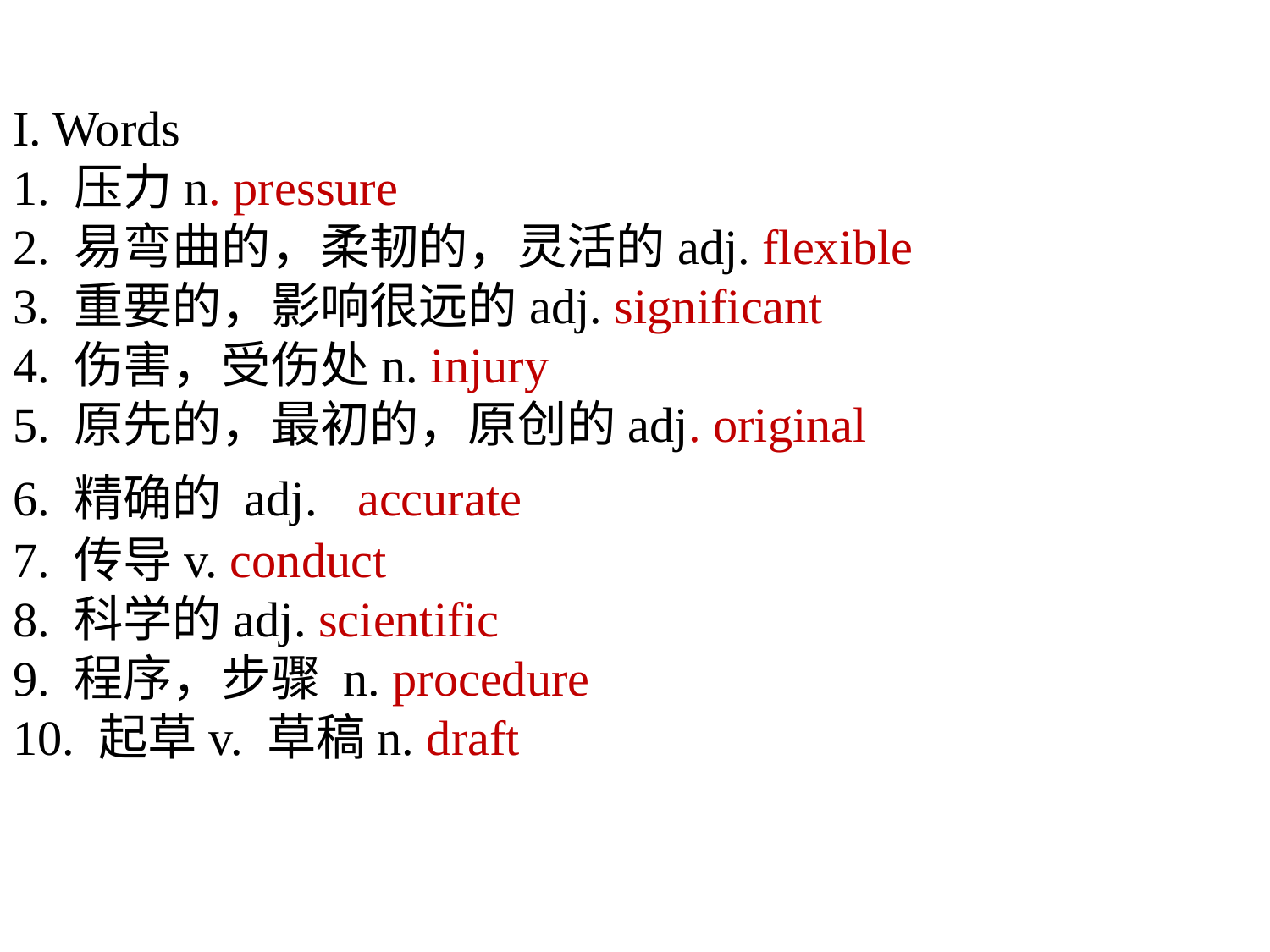

I. Words
1. 压力n. pressure
2. 易弯曲的，柔韧的，灵活的adj. flexible
3. 重要的，影响很远的adj. significant
4. 伤害，受伤处n. injury
5. 原先的，最初的，原创的adj. original
6. 精确的 adj.   accurate
7. 传导v. conduct
8. 科学的adj. scientific
9. 程序，步骤 n. procedure
10. 起草v. 草稿n. draft